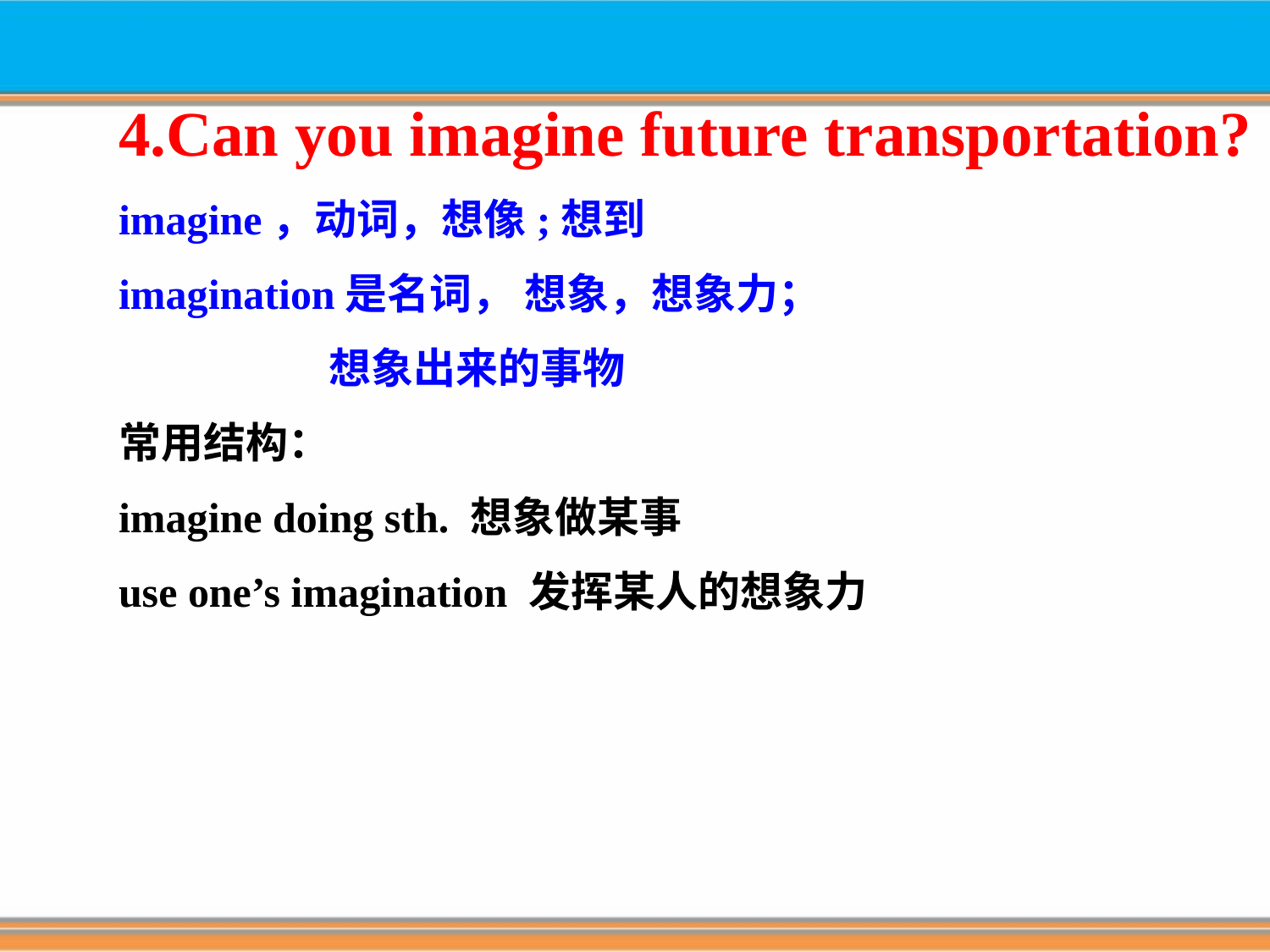

4.Can you imagine future transportation?
imagine，动词，想像;想到
imagination是名词， 想象，想象力；
                     想象出来的事物
常用结构：
imagine doing sth. 想象做某事
use one’s imagination 发挥某人的想象力